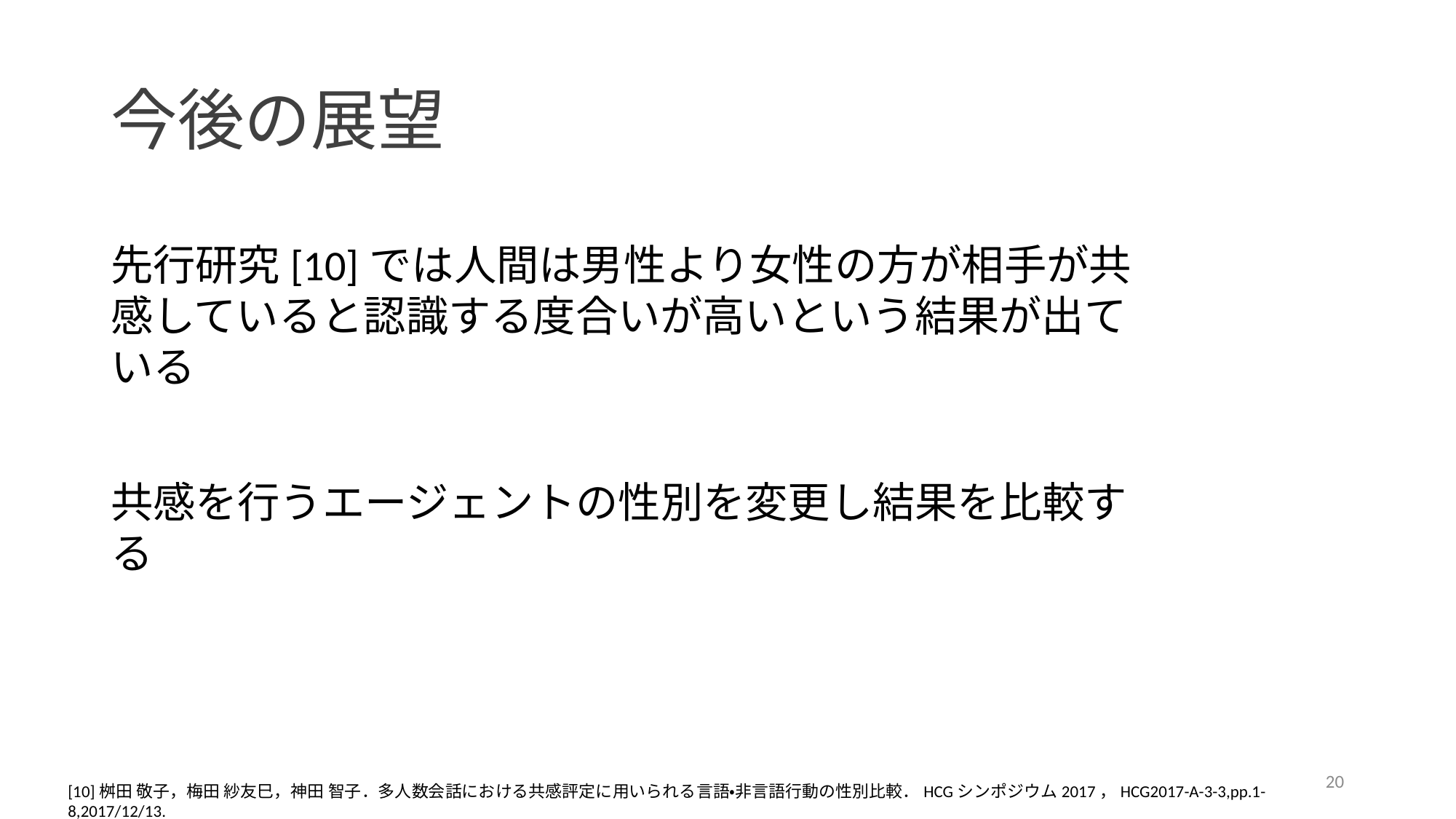

# 今後の展望
先行研究[10]では人間は男性より女性の方が相手が共感していると認識する度合いが高いという結果が出ている
共感を行うエージェントの性別を変更し結果を比較する
20
[10]桝田 敬子，梅田 紗友巳，神田 智子．多人数会話における共感評定に用いられる言語・非言語行動の性別比較．HCGシンポジウム2017，HCG2017-A-3-3,pp.1-8,2017/12/13.